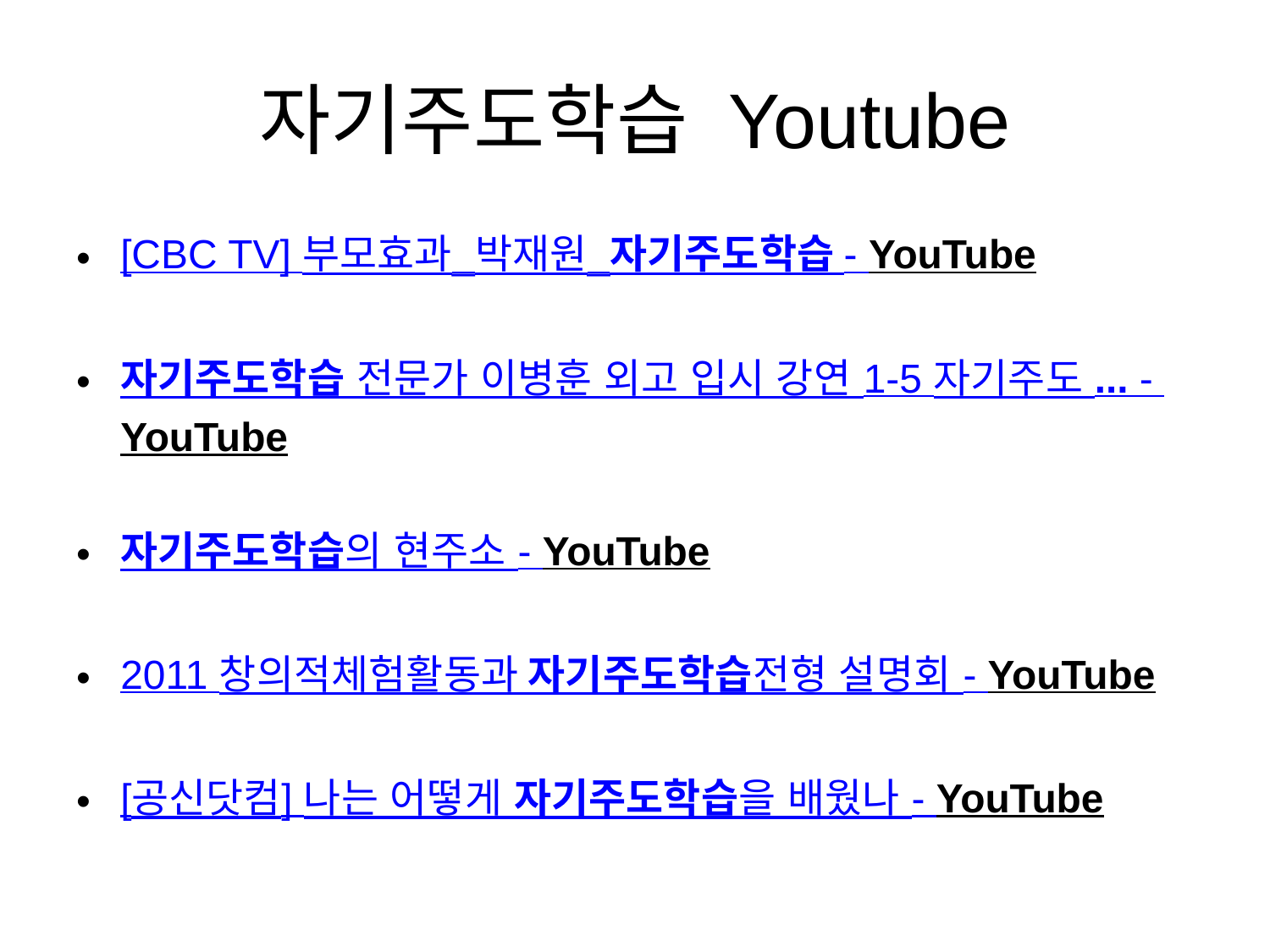

# 자기주도학습 Youtube
[CBC TV] 부모효과_박재원_자기주도학습 - YouTube

자기주도학습 전문가 이병훈 외고 입시 강연 1-5 자기주도 ... - YouTube

자기주도학습의 현주소 - YouTube

2011 창의적체험활동과 자기주도학습전형 설명회 - YouTube

[공신닷컴] 나는 어떻게 자기주도학습을 배웠나 - YouTube